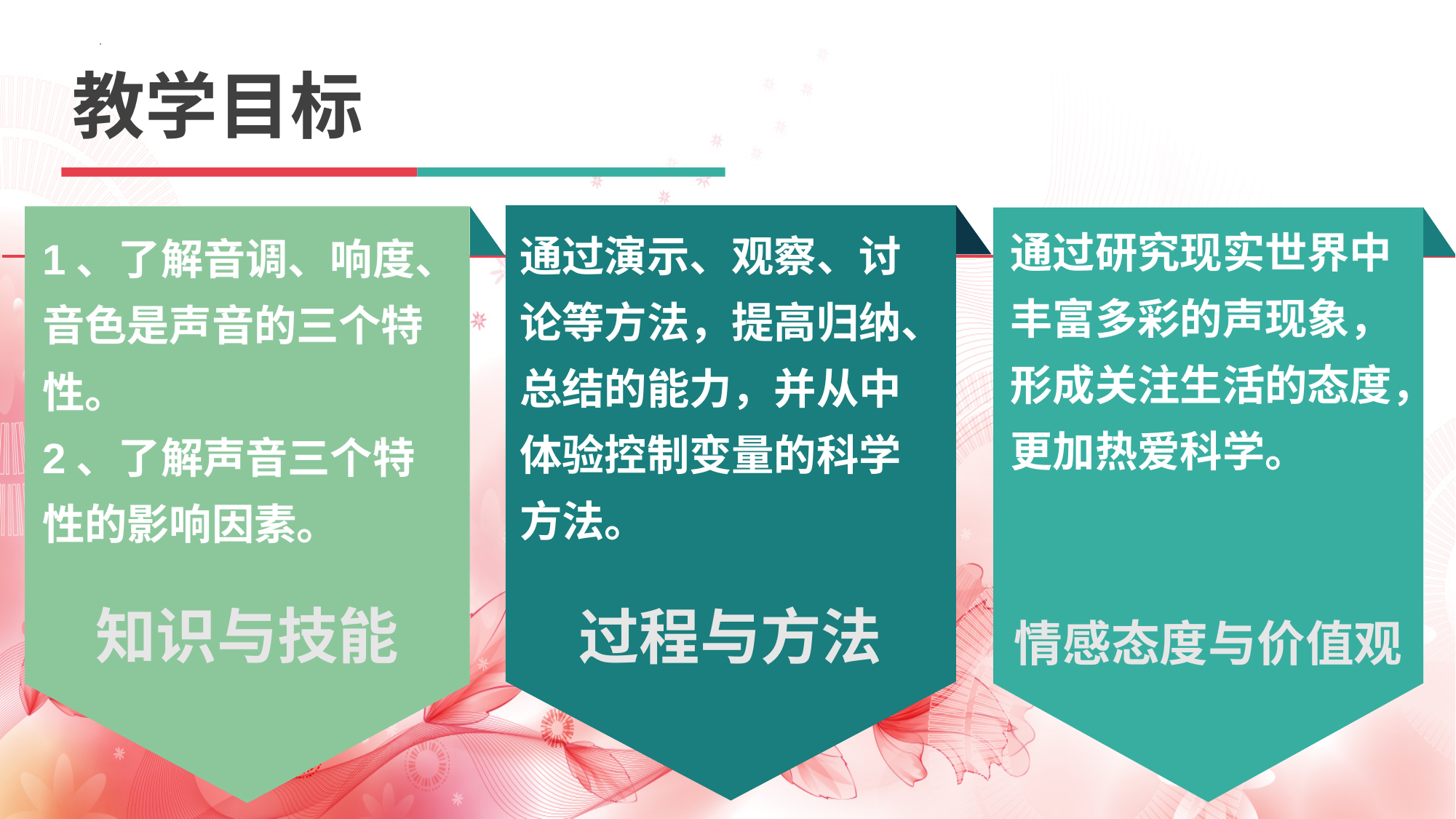

教学目标

通过演示、观察、讨论等方法，提高归纳、总结的能力，并从中体验控制变量的科学方法。
过程与方法
通过研究现实世界中丰富多彩的声现象，形成关注生活的态度，更加热爱科学。

情感态度与价值观

1、了解音调、响度、音色是声音的三个特性。
2、了解声音三个特性的影响因素。
知识与技能